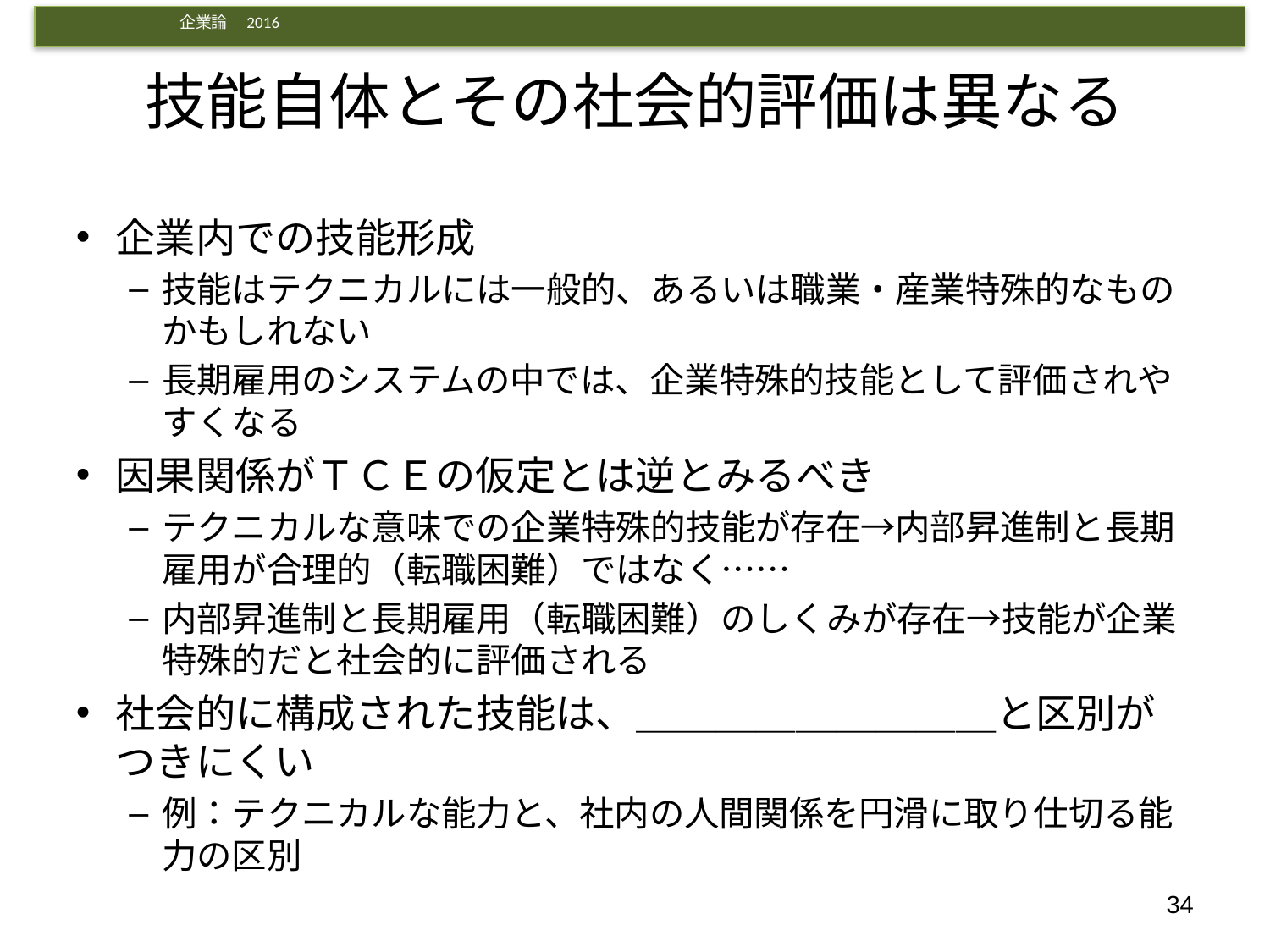

# 技能自体とその社会的評価は異なる
企業内での技能形成
技能はテクニカルには一般的、あるいは職業・産業特殊的なものかもしれない
長期雇用のシステムの中では、企業特殊的技能として評価されやすくなる
因果関係がＴＣＥの仮定とは逆とみるべき
テクニカルな意味での企業特殊的技能が存在→内部昇進制と長期雇用が合理的（転職困難）ではなく……
内部昇進制と長期雇用（転職困難）のしくみが存在→技能が企業特殊的だと社会的に評価される
社会的に構成された技能は、＿＿＿＿＿＿＿＿＿と区別がつきにくい
例：テクニカルな能力と、社内の人間関係を円滑に取り仕切る能力の区別

34